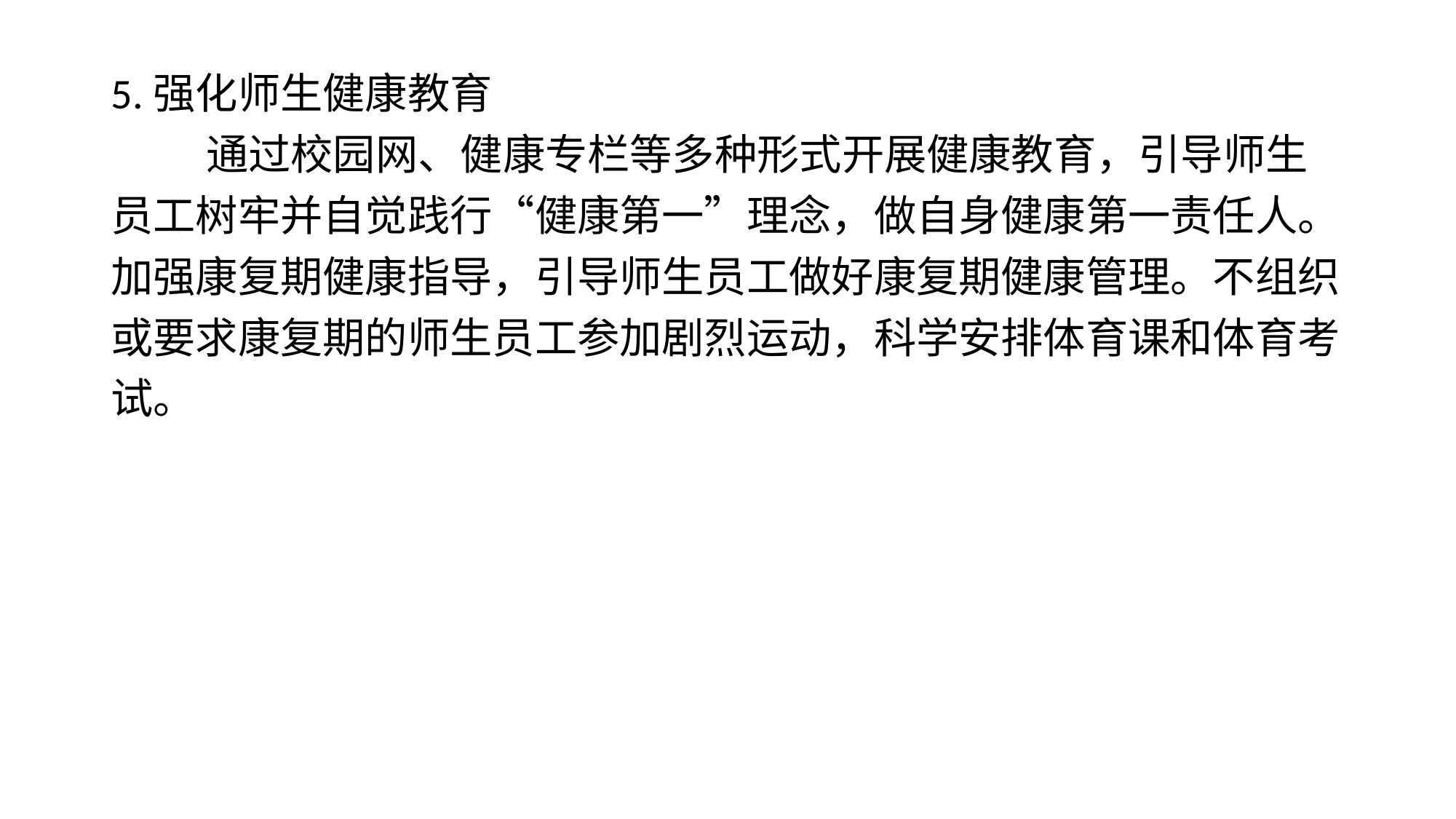

5.强化师生健康教育
         通过校园网、健康专栏等多种形式开展健康教育，引导师生员工树牢并自觉践行“健康第一”理念，做自身健康第一责任人。加强康复期健康指导，引导师生员工做好康复期健康管理。不组织或要求康复期的师生员工参加剧烈运动，科学安排体育课和体育考试。